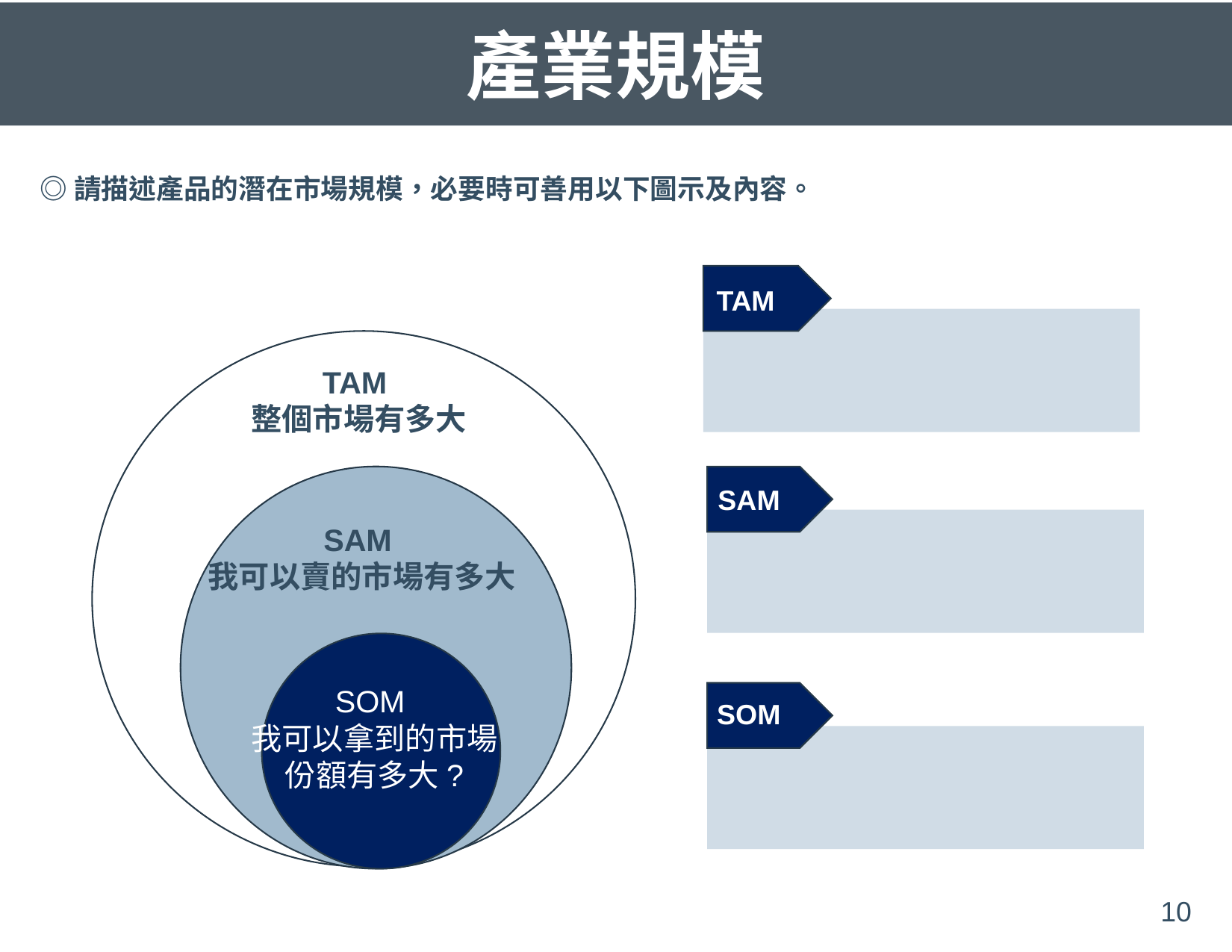

產業規模
◎請描述產品的潛在市場規模，必要時可善用以下圖示及內容。

TAM

TAM
整個市場有多大

SAM
SAM
我可以賣的市場有多大
SOM
我可以拿到的市場份額有多大?

SOM
10